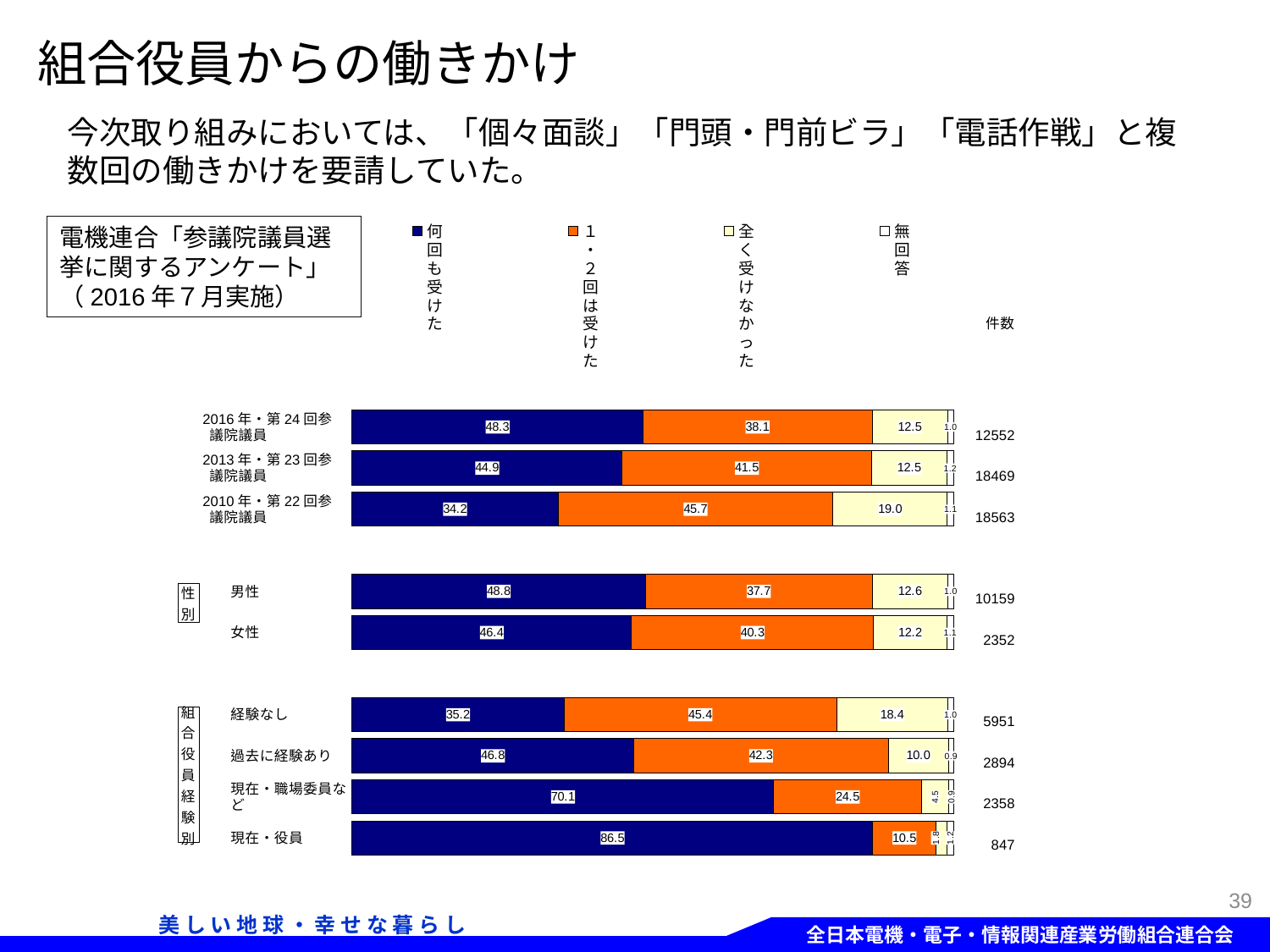

組合役員からの働きかけ
今次取り組みにおいては、「個々面談」「門頭・門前ビラ」「電話作戦」と複数回の働きかけを要請していた。

### Chart

| Category | 何
回
も
受
け
た

　 | １
・
２
回
は
受
け
た | 全
く
受
け
な
か
っ
た | 無
回
答

　 |
|---|---|---|---|---|
| 2016年・第24回参　‌
議院議員　　　　　‌ | 48.32695984703633 | 38.121414913957935 | 12.523900573613766 | 1.0277246653919694 |
| 2013年・第23回参　‌
議院議員　　　　　‌ | 44.89143970978397 | 41.46948941469489 | 12.474958037793058 | 1.164112837728085 |
| 2010年・第22回参　‌
議院議員　　　　　‌ | 34.229381026773694 | 45.687658244895765 | 19.010935732370847 | 1.0720249959597048 |
|  | None | None | None | None |
| 男性　　　　　　‌ | 48.754798700659514 | 37.68087410178167 | 12.560291367260557 | 1.0040358302982577 |
| 女性　　　　　　‌ | 46.42857142857143 | 40.26360544217687 | 12.15986394557823 | 1.1479591836734695 |
|  | None | None | None | None |
| 経験なし　　　　‌ | 35.204167366829104 | 45.37052596202319 | 18.383464963871617 | 1.041841707276088 |
| 過去に経験あり　‌ | 46.82100898410504 | 42.29440221147201 | 10.020732550103663 | 0.8638562543192813 |
| 現在・職場委員な‌
ど　　　　　　　‌ | 70.10178117048346 | 24.512298558100085 | 4.495335029686174 | 0.8905852417302799 |
| 現在・役員　　　‌ | 86.54073199527745 | 10.50767414403778 | 1.770956316410862 | 1.1806375442739079 |電機連合「参議院議員選挙に関するアンケート」
（2016年７月実施）
39